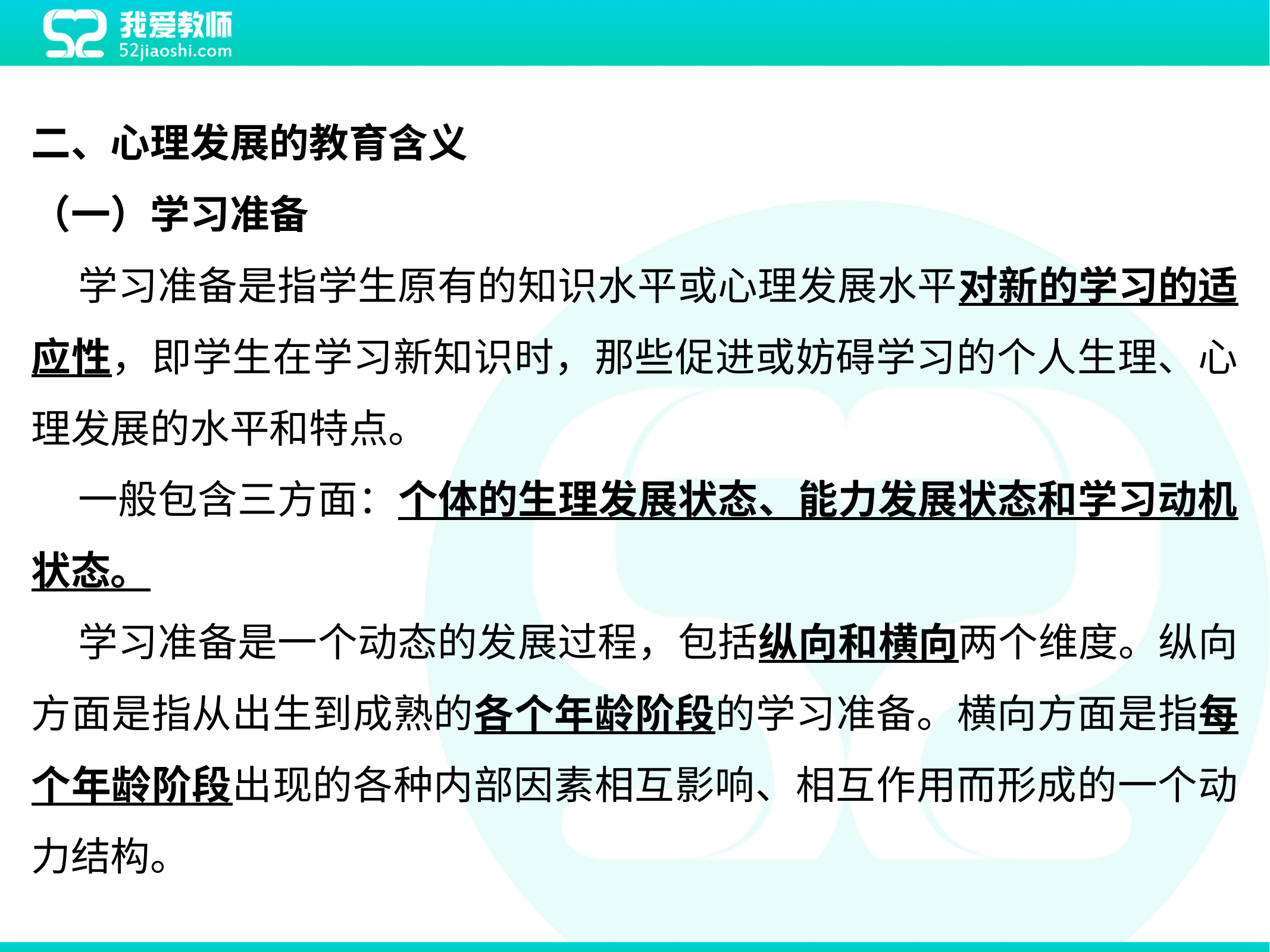

二、心理发展的教育含义
（一）学习准备
    学习准备是指学生原有的知识水平或心理发展水平对新的学习的适应性，即学生在学习新知识时，那些促进或妨碍学习的个人生理、心理发展的水平和特点。
    一般包含三方面：个体的生理发展状态、能力发展状态和学习动机状态。
    学习准备是一个动态的发展过程，包括纵向和横向两个维度。纵向方面是指从出生到成熟的各个年龄阶段的学习准备。横向方面是指每个年龄阶段出现的各种内部因素相互影响、相互作用而形成的一个动力结构。